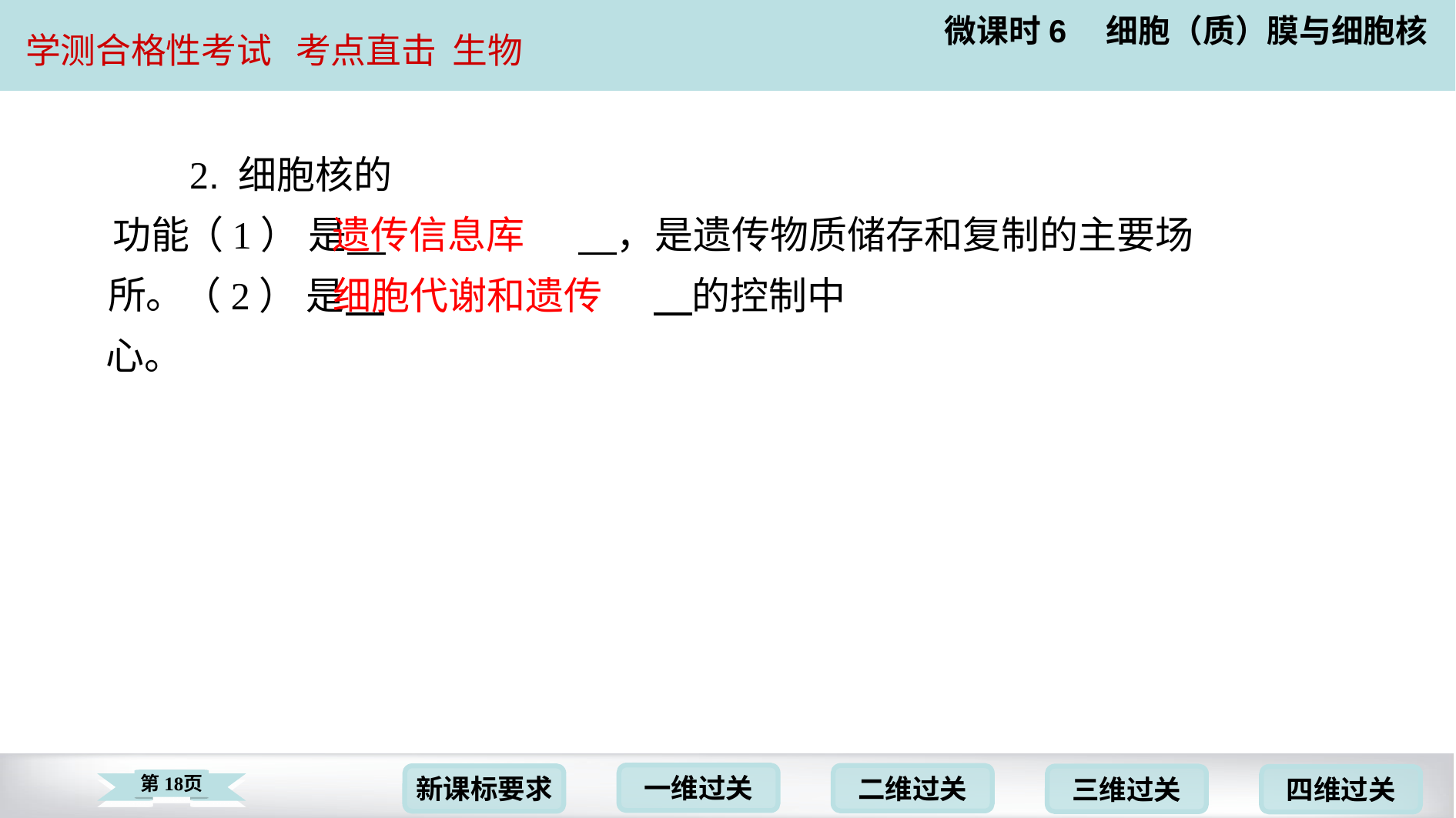

2. 细胞核的功能
遗传信息库
（1） 是 　遗传信息库　，是遗传物质储存和复制的主要场所。
细胞代谢和遗传
（2） 是 　细胞代谢和遗传　的控制中心。